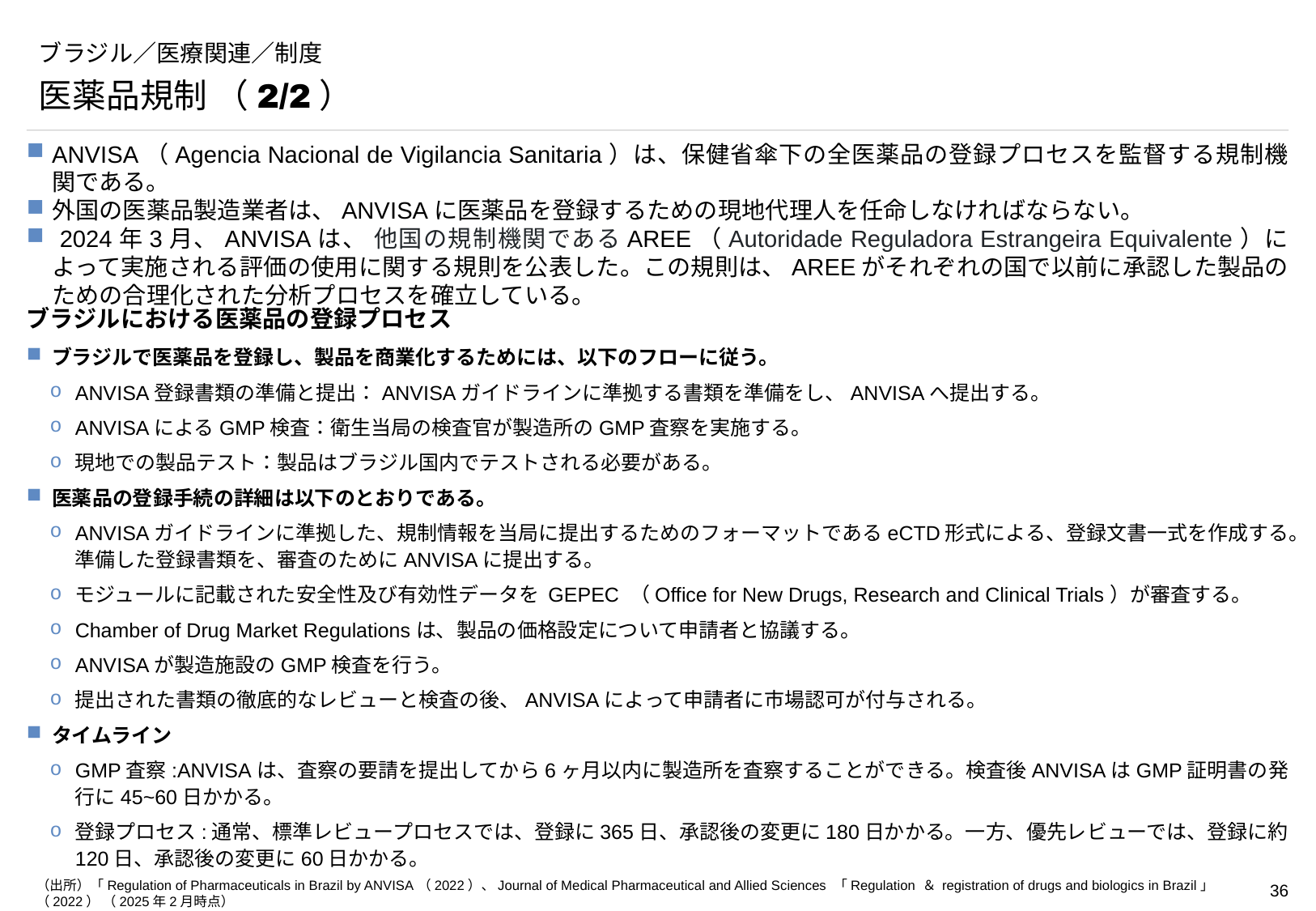

# ブラジル／医療関連／制度
医薬品規制 （2/2）
ANVISA（Agencia Nacional de Vigilancia Sanitaria）は、保健省傘下の全医薬品の登録プロセスを監督する規制機関である。
外国の医薬品製造業者は、ANVISAに医薬品を登録するための現地代理人を任命しなければならない。
 2024年3月、ANVISAは、 他国の規制機関であるAREE（Autoridade Reguladora Estrangeira Equivalente）によって実施される評価の使用に関する規則を公表した。この規則は、AREEがそれぞれの国で以前に承認した製品のための合理化された分析プロセスを確立している。
ブラジルにおける医薬品の登録プロセス
ブラジルで医薬品を登録し、製品を商業化するためには、以下のフローに従う。
ANVISA登録書類の準備と提出：ANVISAガイドラインに準拠する書類を準備をし、ANVISAへ提出する。
ANVISAによるGMP検査：衛生当局の検査官が製造所のGMP査察を実施する。
現地での製品テスト：製品はブラジル国内でテストされる必要がある。
医薬品の登録手続の詳細は以下のとおりである。
ANVISAガイドラインに準拠した、規制情報を当局に提出するためのフォーマットであるeCTD形式による、登録文書一式を作成する。準備した登録書類を、審査のためにANVISAに提出する。
モジュールに記載された安全性及び有効性データを GEPEC （Office for New Drugs, Research and Clinical Trials）が審査する。
Chamber of Drug Market Regulationsは、製品の価格設定について申請者と協議する。
ANVISAが製造施設のGMP検査を行う。
提出された書類の徹底的なレビューと検査の後、ANVISAによって申請者に市場認可が付与される。
タイムライン
GMP査察:ANVISAは、査察の要請を提出してから6ヶ月以内に製造所を査察することができる。検査後ANVISAはGMP証明書の発行に45~60日かかる。
登録プロセス:通常、標準レビュープロセスでは、登録に365日、承認後の変更に180日かかる。一方、優先レビューでは、登録に約120日、承認後の変更に60日かかる。
（出所）「Regulation of Pharmaceuticals in Brazil by ANVISA（2022）、Journal of Medical Pharmaceutical and Allied Sciences 「Regulation ＆ registration of drugs and biologics in Brazil」　（2022） （2025年2月時点）